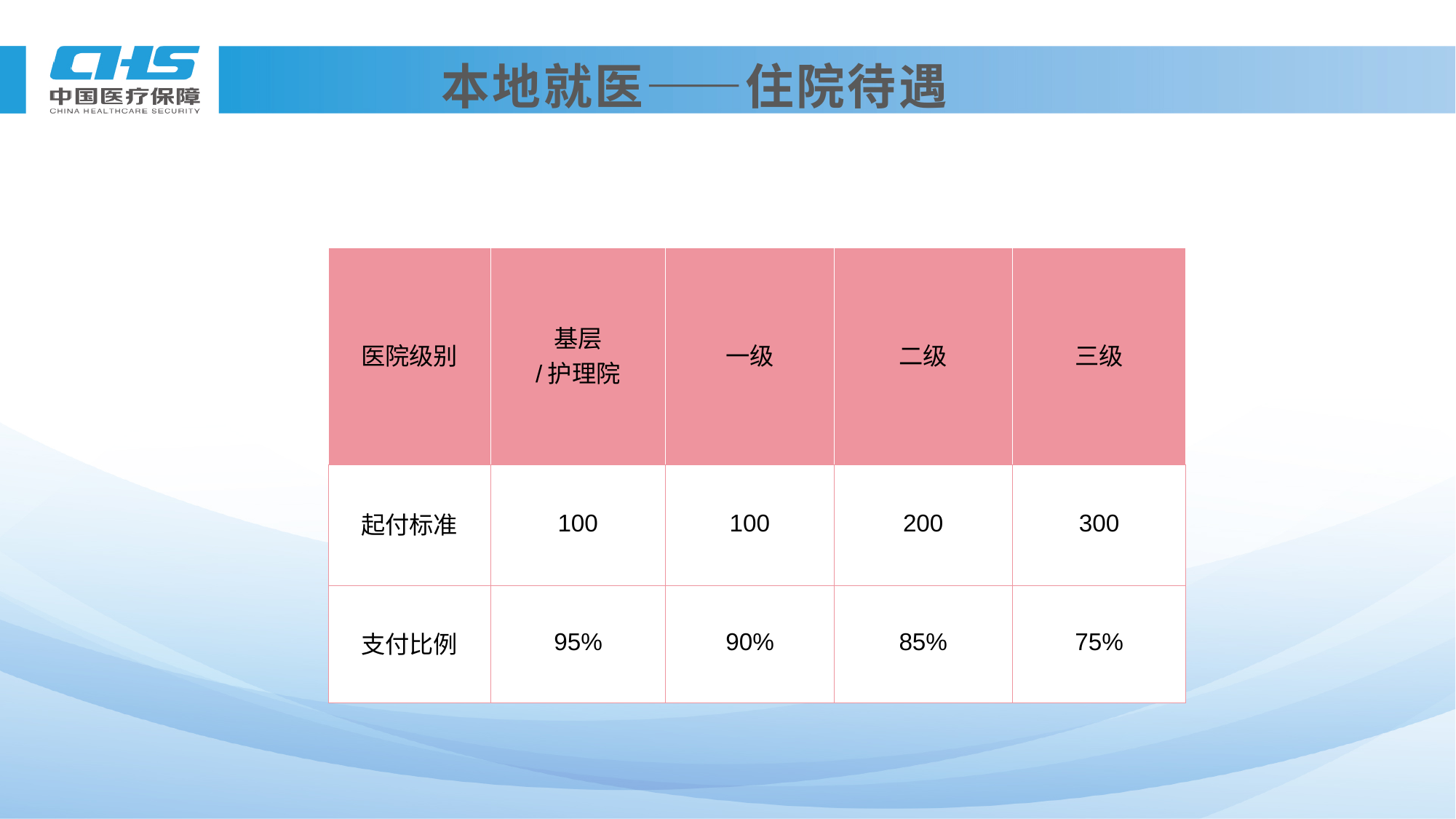

# 本地就医——住院待遇

| 医院级别 | 基层 /护理院 | 一级 | 二级 | 三级 |
| --- | --- | --- | --- | --- |
| 起付标准 | 100 | 100 | 200 | 300 |
| 支付比例 | 95% | 90% | 85% | 75% |